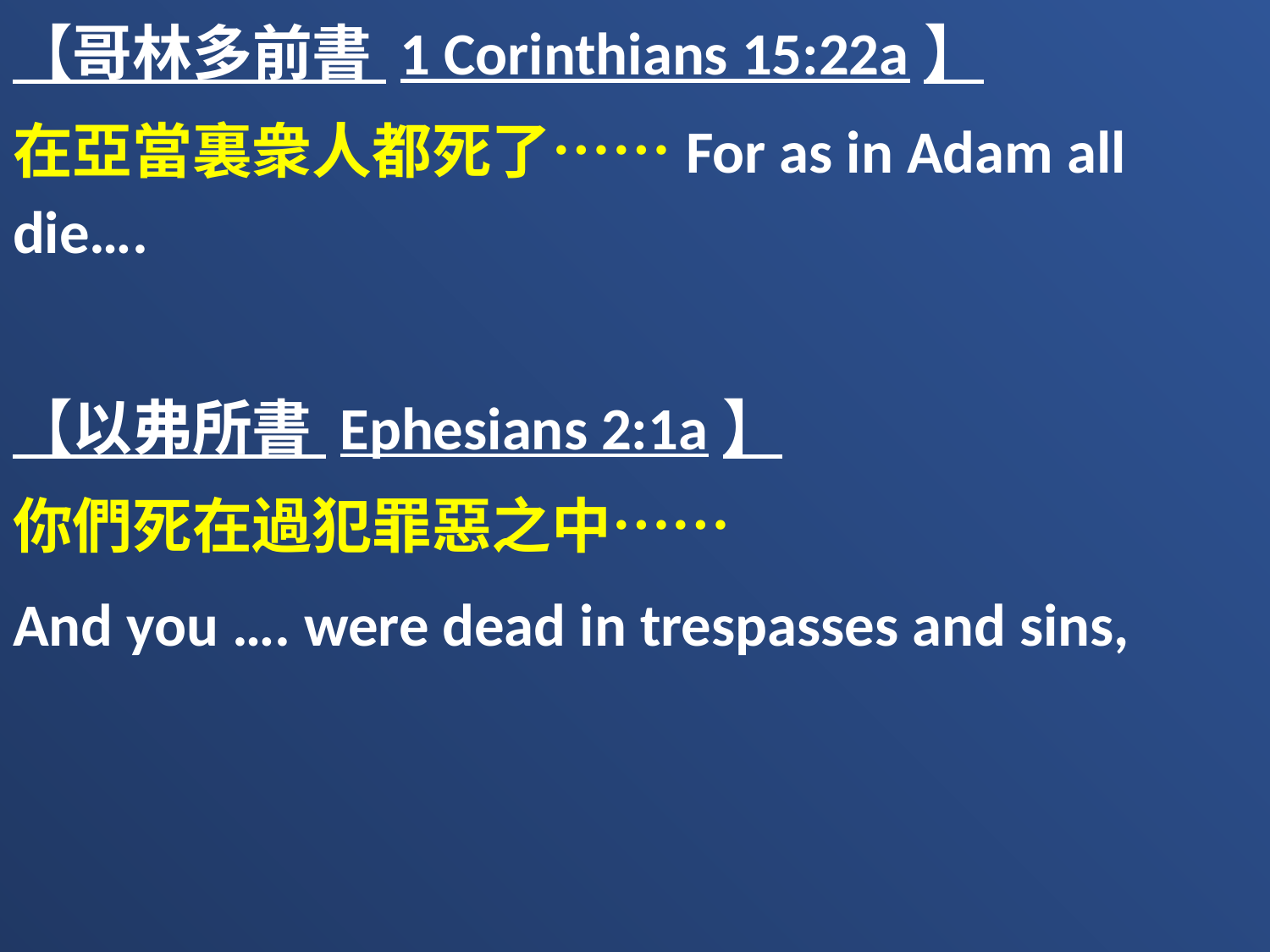

【哥林多前書 1 Corinthians 15:22a】
在亞當裏衆人都死了……For as in Adam all die….

【以弗所書 Ephesians 2:1a】
你們死在過犯罪惡之中……
And you …. were dead in trespasses and sins,